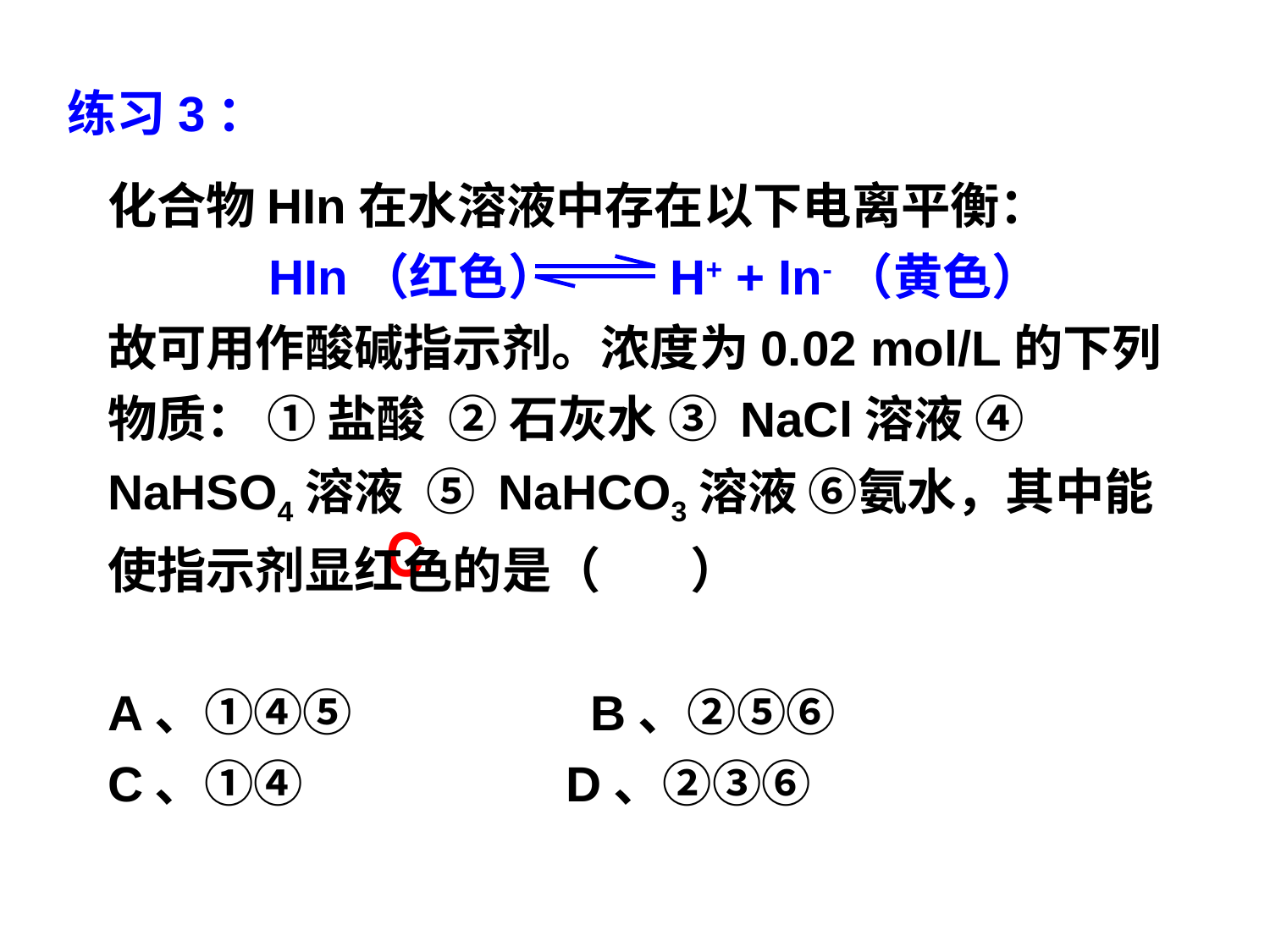

练习3：
化合物HIn在水溶液中存在以下电离平衡：
HIn（红色）         H+ + In-（黄色）
故可用作酸碱指示剂。浓度为0.02 mol/L的下列物质： ① 盐酸  ② 石灰水 ③ NaCl溶液 ④ NaHSO4溶液  ⑤ NaHCO3溶液 ⑥氨水，其中能使指示剂显红色的是（        ）

A、①④⑤　　　       B、②⑤⑥
C、①④　                  D、②③⑥
C